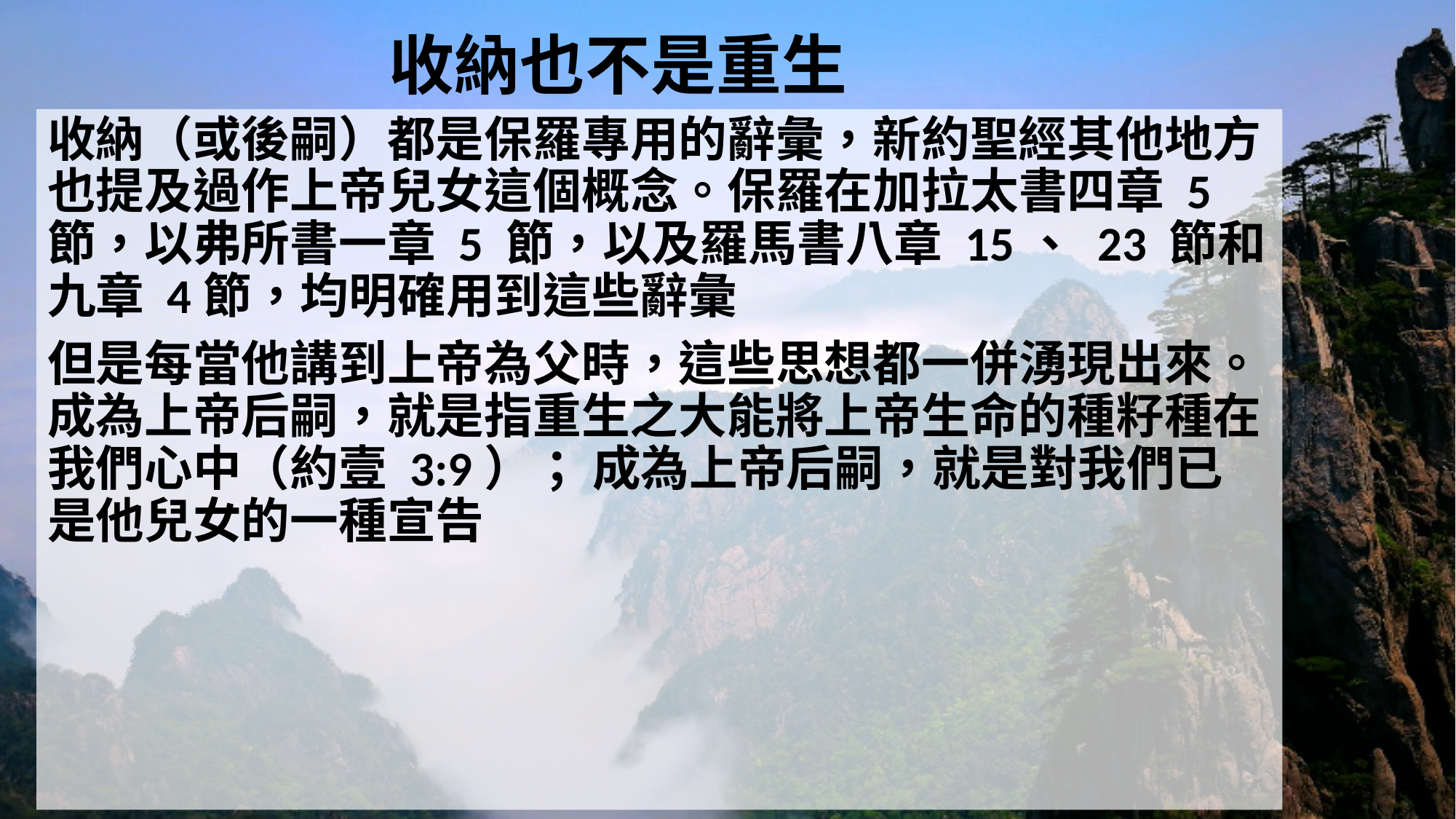

# 收納也不是重生
收納（或後嗣）都是保羅專用的辭彙，新約聖經其他地方也提及過作上帝兒女這個概念。保羅在加拉太書四章 5 節，以弗所書一章 5 節，以及羅馬書八章 15、 23 節和九章 4節，均明確用到這些辭彙
但是每當他講到上帝為父時，這些思想都一併湧現出來。成為上帝后嗣，就是指重生之大能將上帝生命的種籽種在我們心中（約壹 3:9）； 成為上帝后嗣，就是對我們已是他兒女的一種宣告